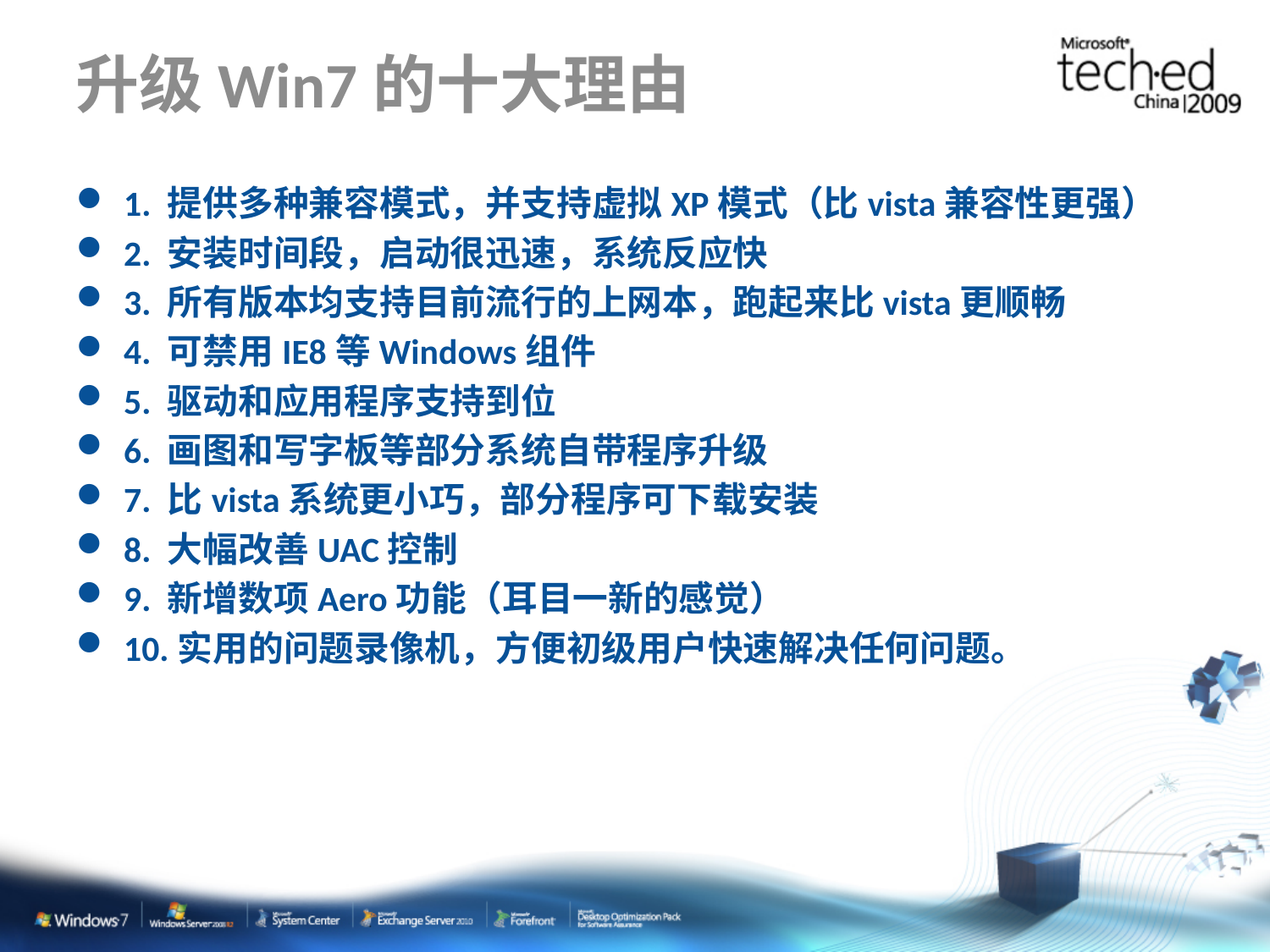

# 升级Win7的十大理由
1. 提供多种兼容模式，并支持虚拟XP模式（比vista兼容性更强）
2. 安装时间段，启动很迅速，系统反应快
3. 所有版本均支持目前流行的上网本，跑起来比vista更顺畅
4. 可禁用IE8等Windows组件
5. 驱动和应用程序支持到位
6. 画图和写字板等部分系统自带程序升级
7. 比vista系统更小巧，部分程序可下载安装
8. 大幅改善UAC控制
9. 新增数项Aero功能（耳目一新的感觉）
10.实用的问题录像机，方便初级用户快速解决任何问题。